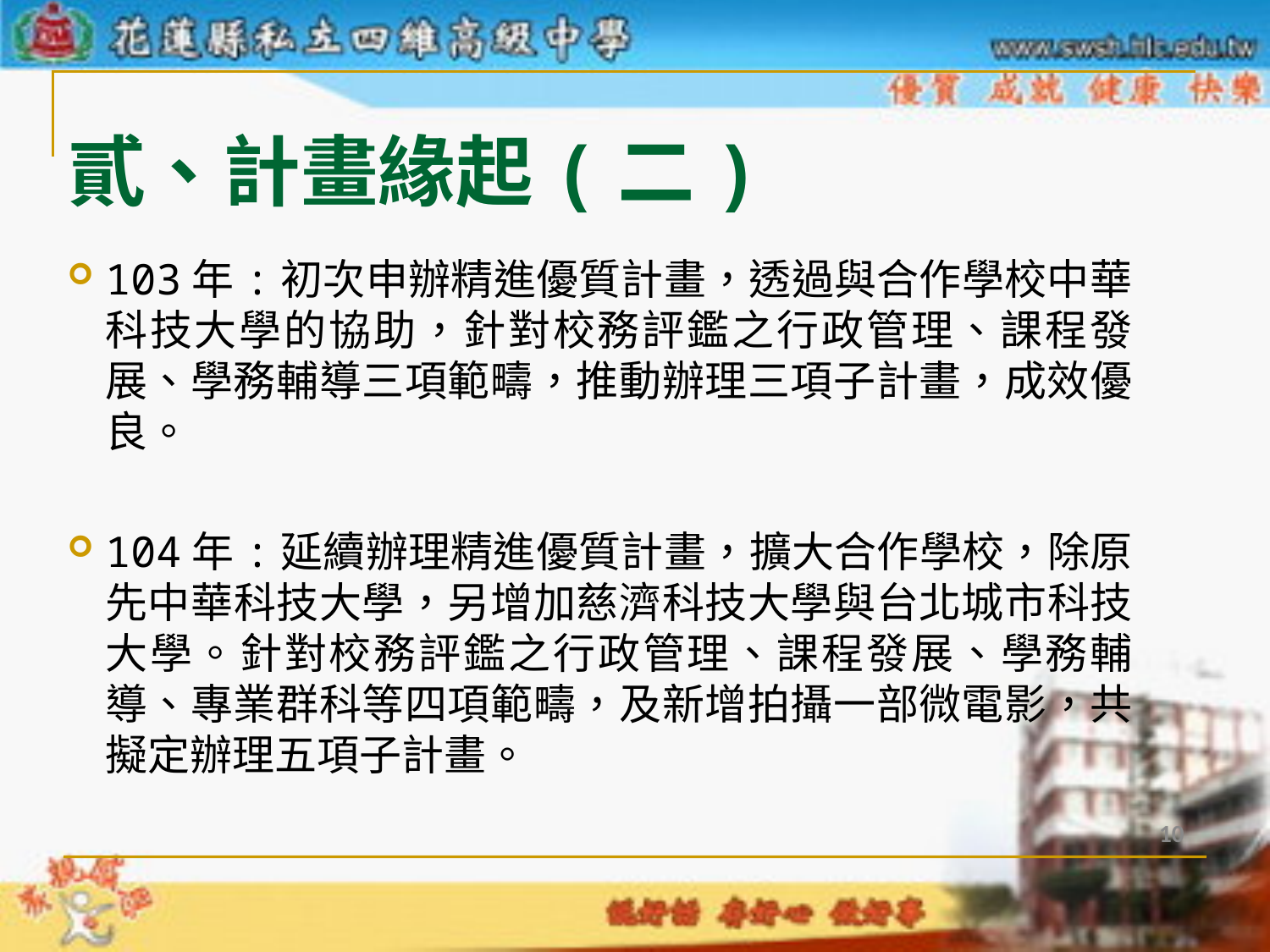

貳、計畫緣起(二)
103年:初次申辦精進優質計畫，透過與合作學校中華科技大學的協助，針對校務評鑑之行政管理、課程發展、學務輔導三項範疇，推動辦理三項子計畫，成效優良。

104年:延續辦理精進優質計畫，擴大合作學校，除原先中華科技大學，另增加慈濟科技大學與台北城市科技大學。針對校務評鑑之行政管理、課程發展、學務輔導、專業群科等四項範疇，及新增拍攝一部微電影，共擬定辦理五項子計畫。
10